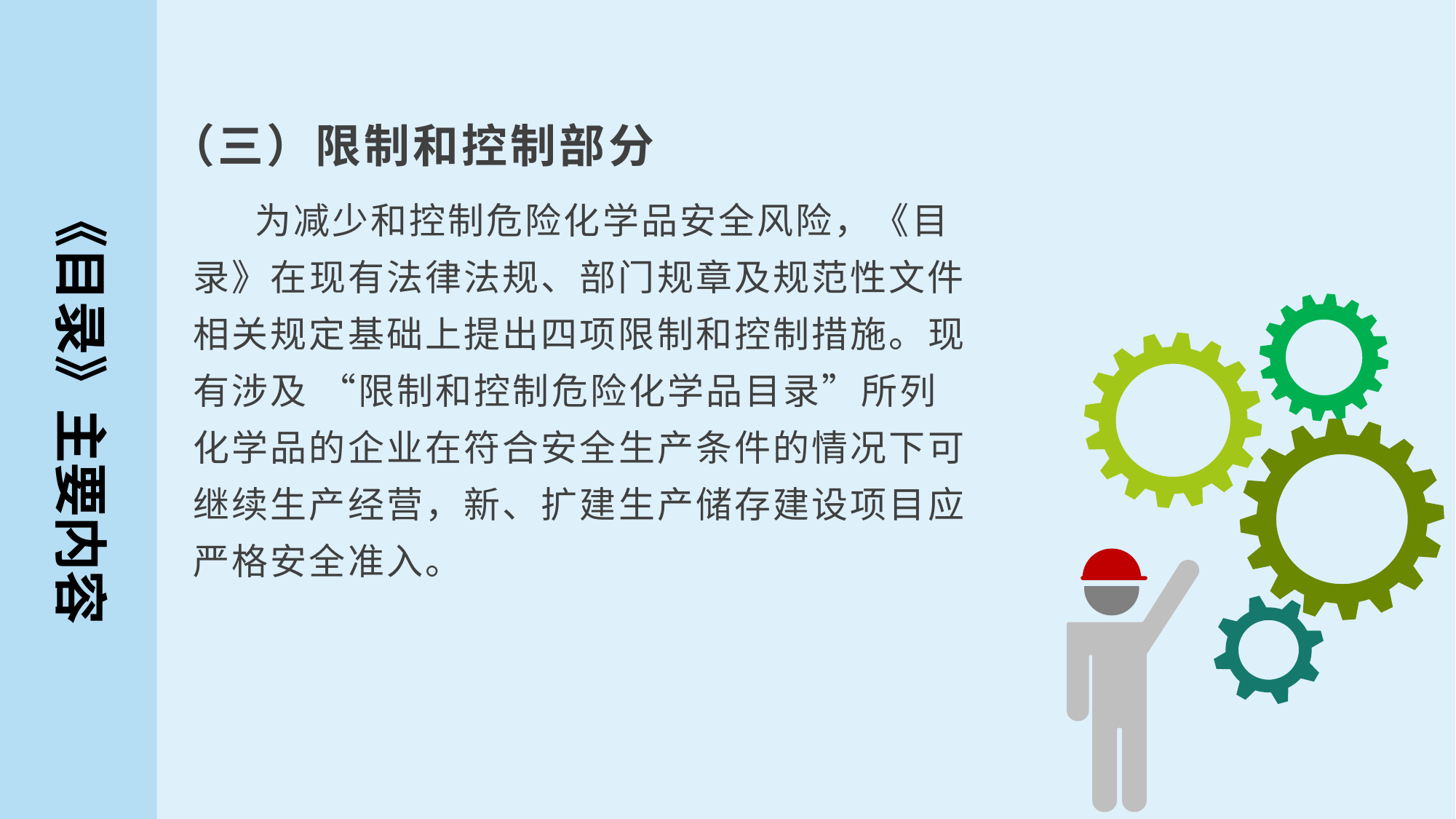

《目录》主要内容
# （三）限制和控制部分
      为减少和控制危险化学品安全风险，《目录》在现有法律法规、部门规章及规范性文件相关规定基础上提出四项限制和控制措施。现有涉及 “限制和控制危险化学品目录”所列化学品的企业在符合安全生产条件的情况下可继续生产经营，新、扩建生产储存建设项目应严格安全准入。